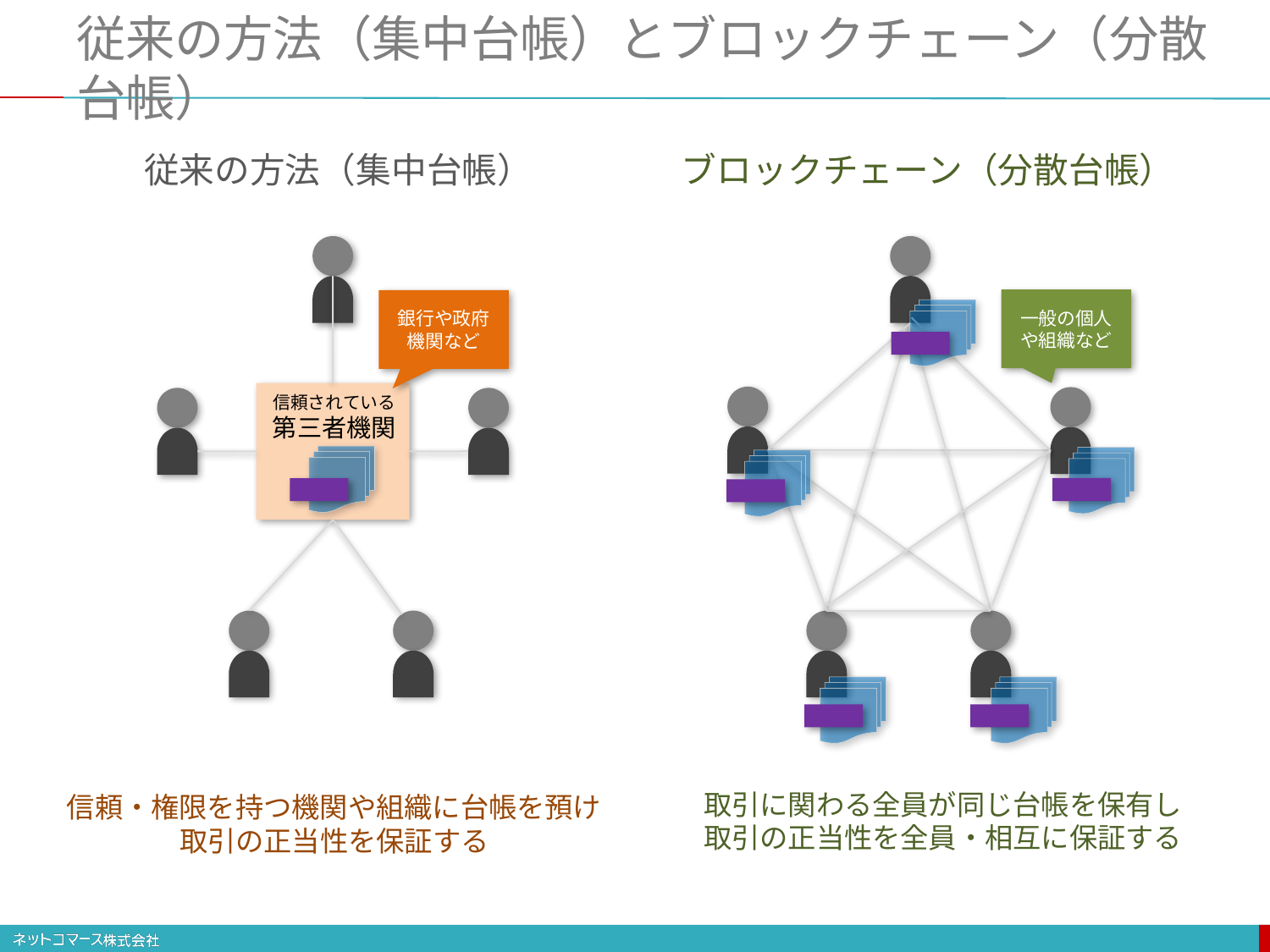

# 従来の方法（集中台帳）とブロックチェーン（分散台帳）
従来の方法（集中台帳）
ブロックチェーン（分散台帳）

一般の個人や組織など
銀行や政府機関など

信頼されている
第三者機関

取引に関わる全員が同じ台帳を保有し
取引の正当性を全員・相互に保証する
信頼・権限を持つ機関や組織に台帳を預け
取引の正当性を保証する